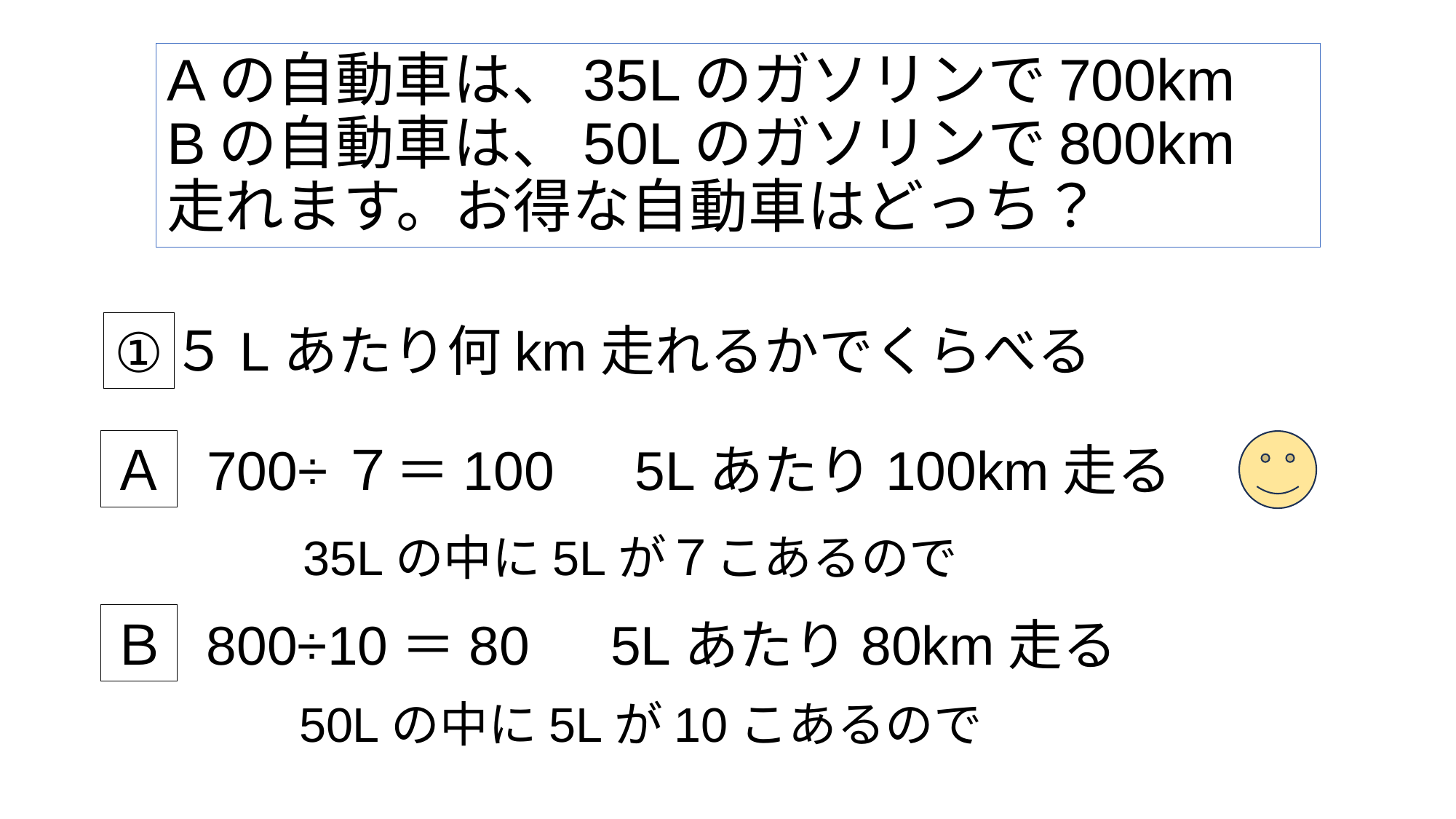

# Aの自動車は、35Lのガソリンで700km Bの自動車は、50Lのガソリンで800km 走れます。お得な自動車はどっち？
５Lあたり何km走れるかでくらべる
①
Ａ
700÷７＝100　5Lあたり100km走る

35Lの中に5Lが７こあるので
Ｂ
800÷10＝80　5Lあたり80km走る
50Lの中に5Lが10こあるので